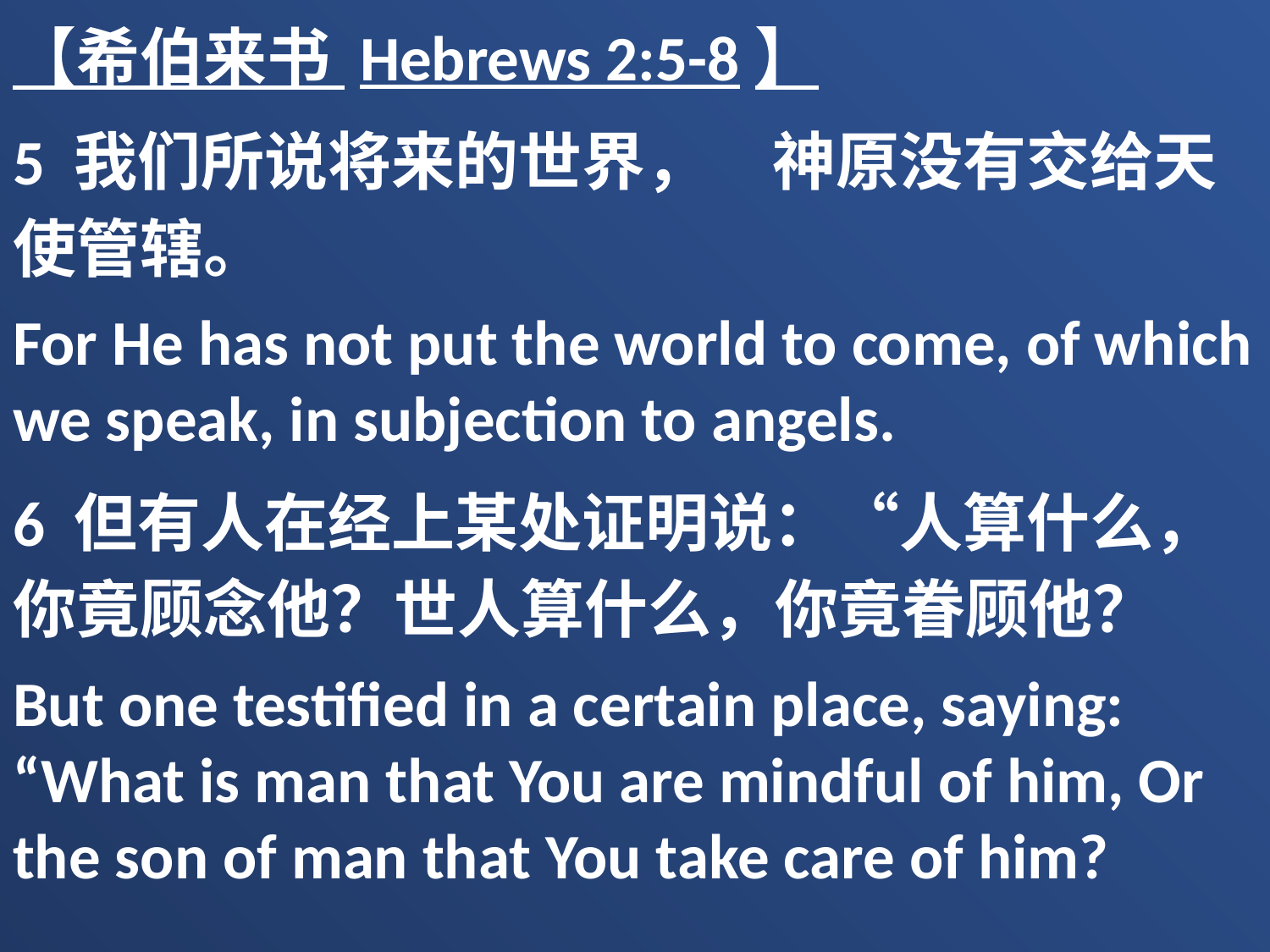

【希伯来书 Hebrews 2:5-8】
5 我们所说将来的世界，　神原没有交给天使管辖。
For He has not put the world to come, of which we speak, in subjection to angels.
6 但有人在经上某处证明说：“人算什么，你竟顾念他？世人算什么，你竟眷顾他？
But one testified in a certain place, saying: “What is man that You are mindful of him, Or the son of man that You take care of him?